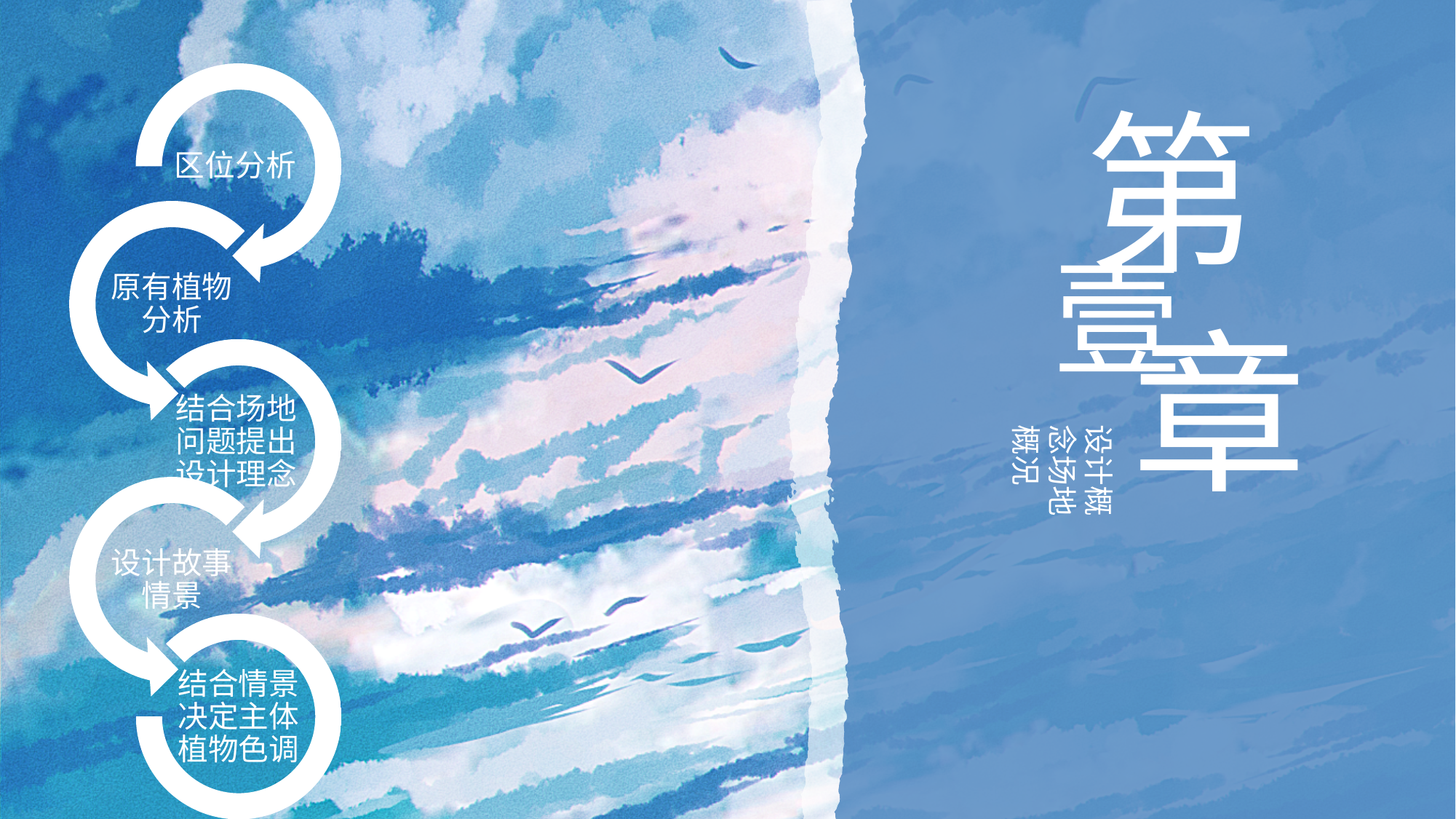

区位分析
原有植物分析
结合场地问题提出设计理念
设计故事情景
结合情景决定主体植物色调
第
壹
章
设计概念场地概况